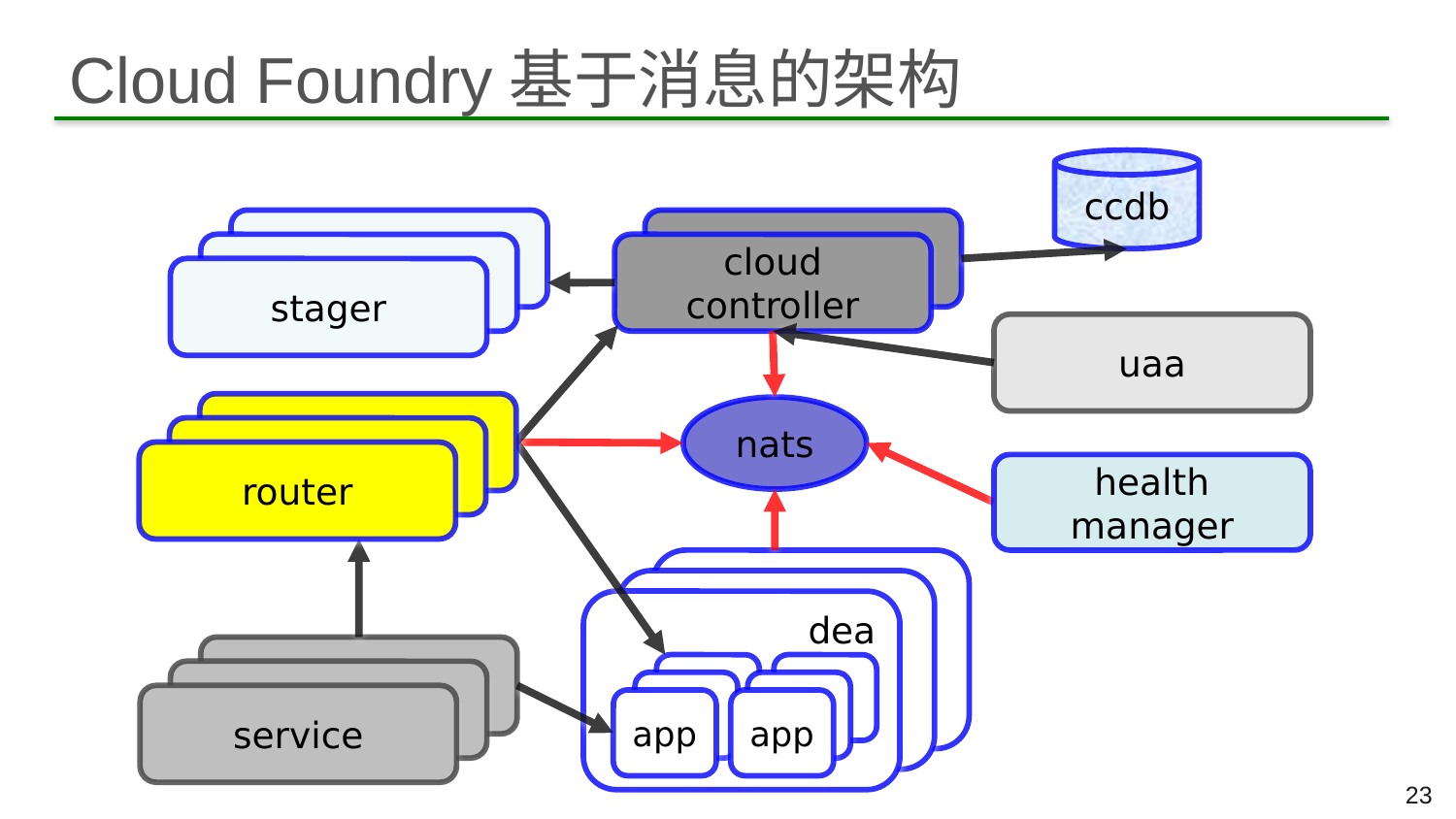

# Cloud Foundry基于消息的架构
ccdb

stager

cloud controller
uaa

router
nats
health manager

dea

app

app

service
23